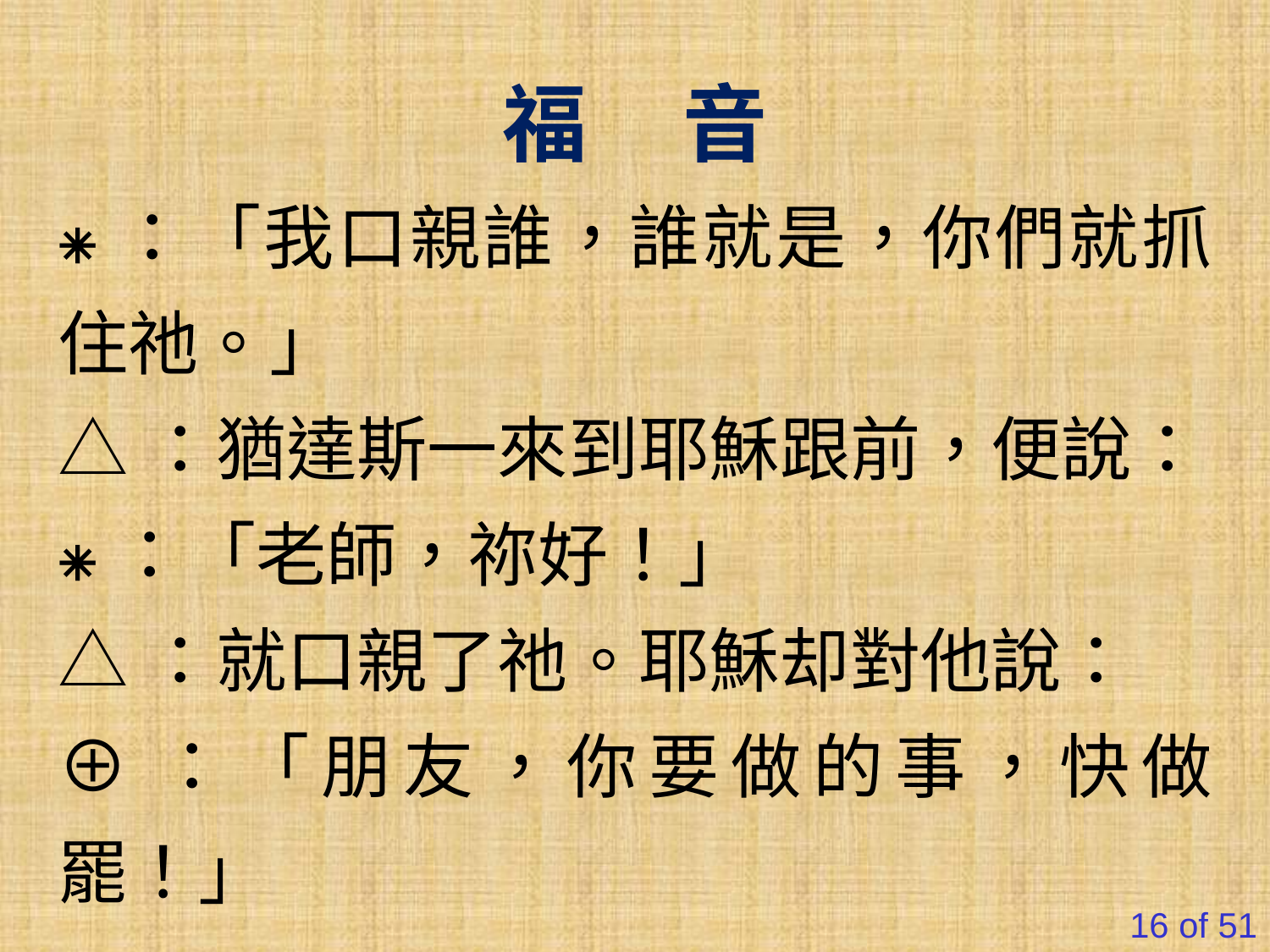

福     音
⁕：「我口親誰，誰就是，你們就抓住祂。」
△：猶達斯一來到耶穌跟前，便說：
⁕：「老師，祢好！」
△：就口親了祂。耶穌却對他說：
⊕：「朋友，你要做的事，快做罷！」
16 of 51